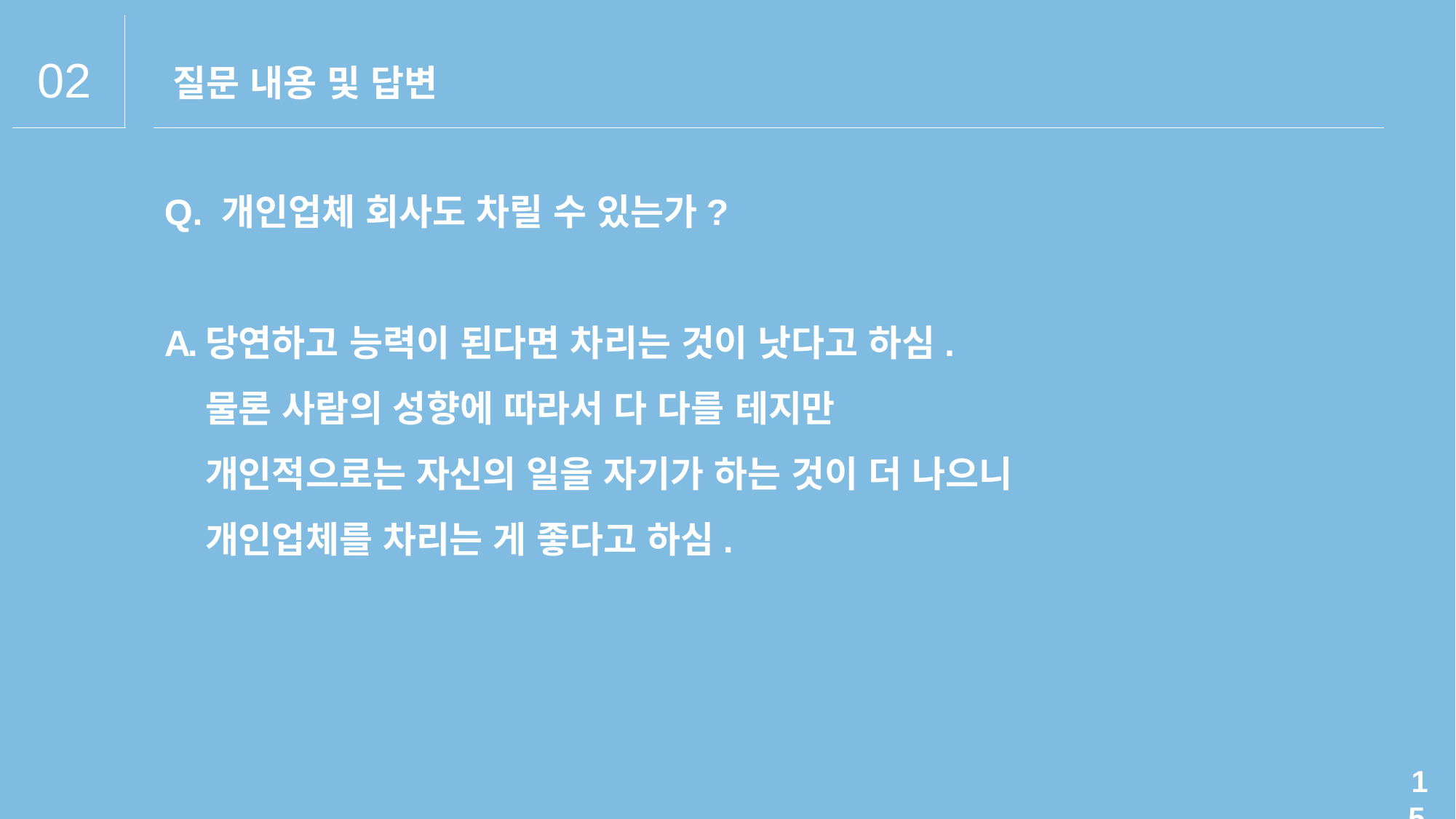

02
질문 내용 및 답변
Q. 개인업체 회사도 차릴 수 있는가?

당연하고 능력이 된다면 차리는 것이 낫다고 하심.
물론 사람의 성향에 따라서 다 다를 테지만
개인적으로는 자신의 일을 자기가 하는 것이 더 나으니
개인업체를 차리는 게 좋다고 하심.
15